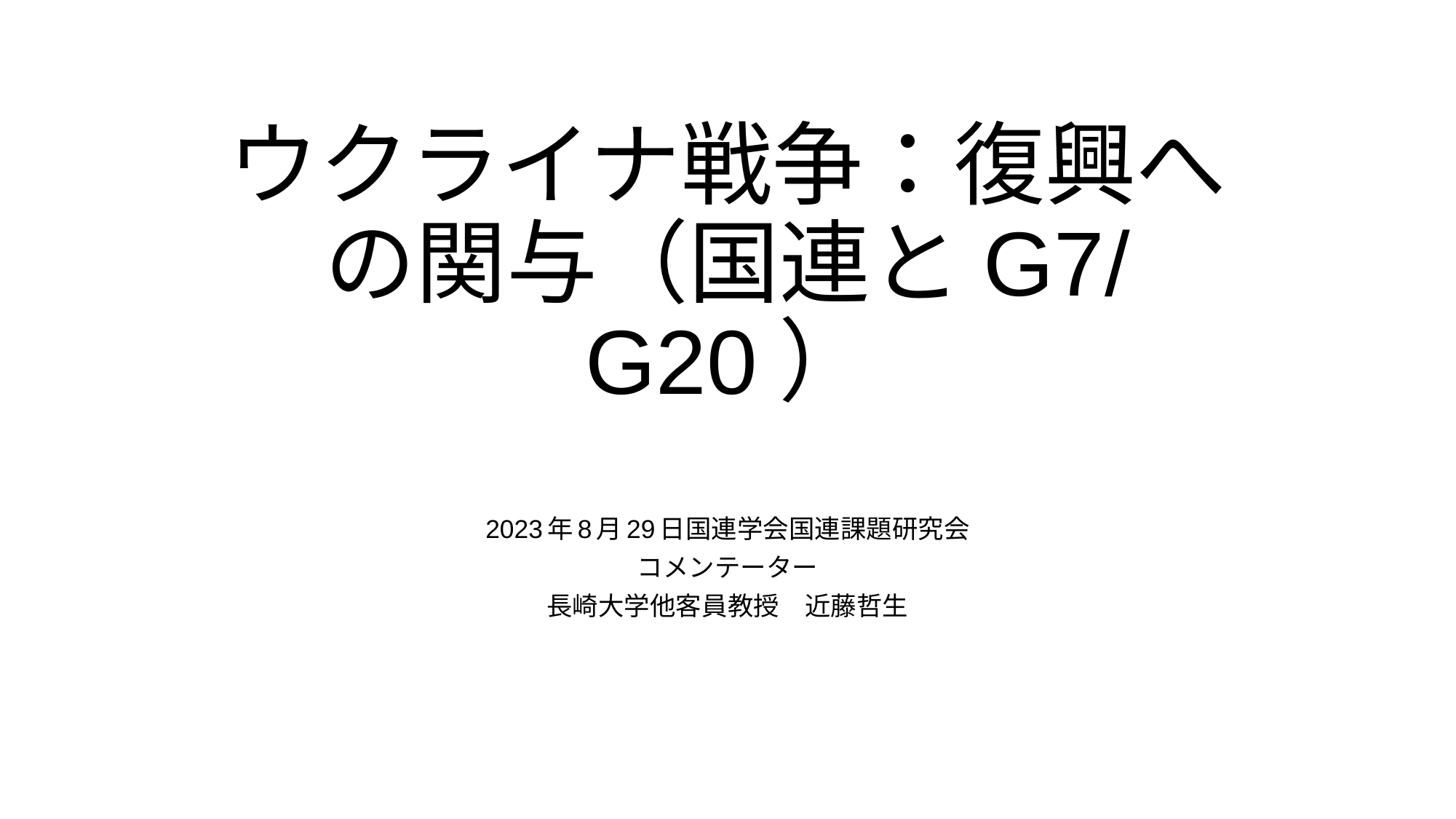

# ウクライナ戦争：復興への関与（国連とG7/G20）

2023年8月29日国連学会国連課題研究会
コメンテーター
長崎大学他客員教授　近藤哲生